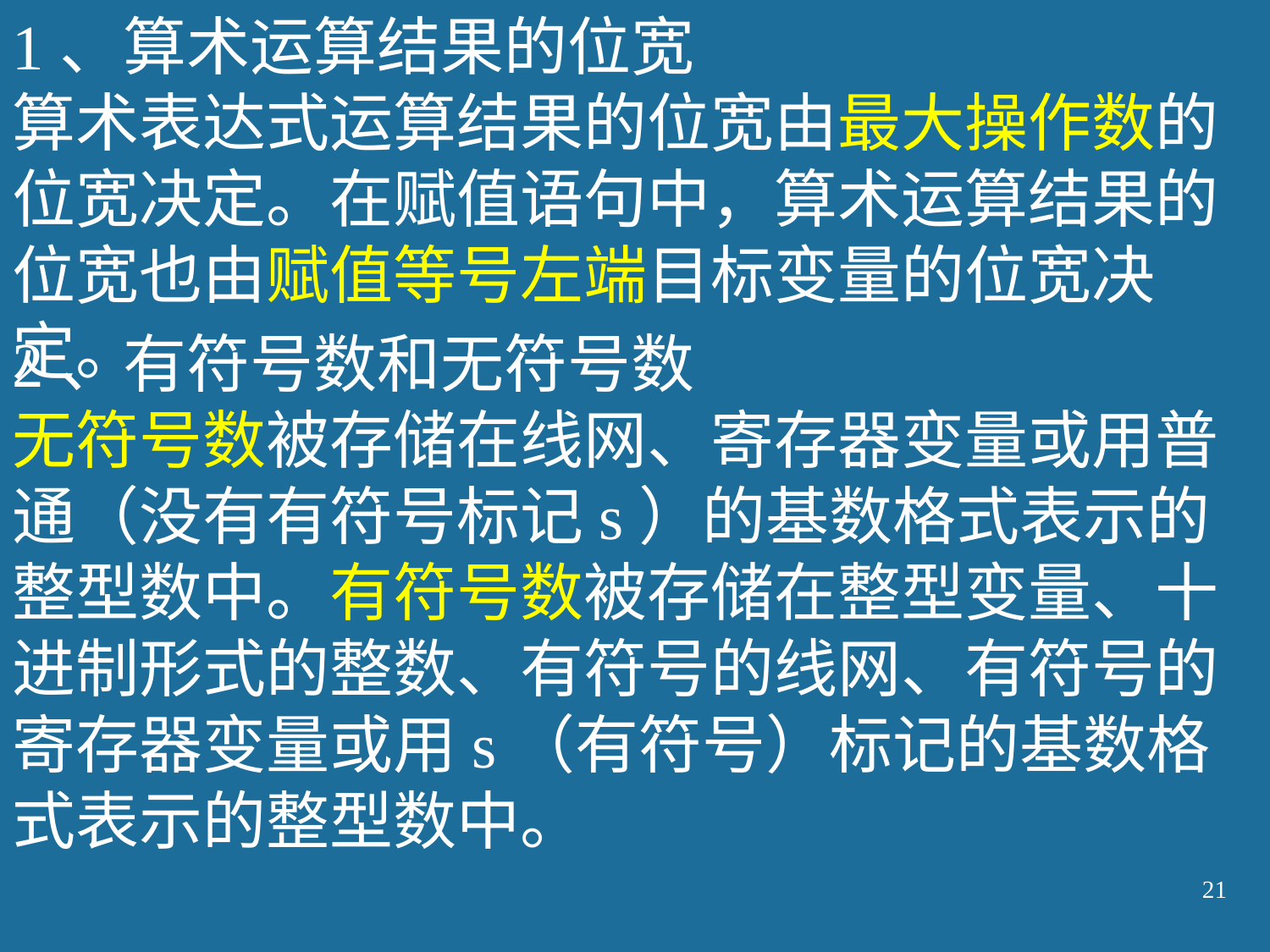

1、算术运算结果的位宽
算术表达式运算结果的位宽由最大操作数的位宽决定。在赋值语句中，算术运算结果的位宽也由赋值等号左端目标变量的位宽决定。
2、有符号数和无符号数
无符号数被存储在线网、寄存器变量或用普通（没有有符号标记s）的基数格式表示的整型数中。有符号数被存储在整型变量、十进制形式的整数、有符号的线网、有符号的寄存器变量或用s（有符号）标记的基数格式表示的整型数中。
21